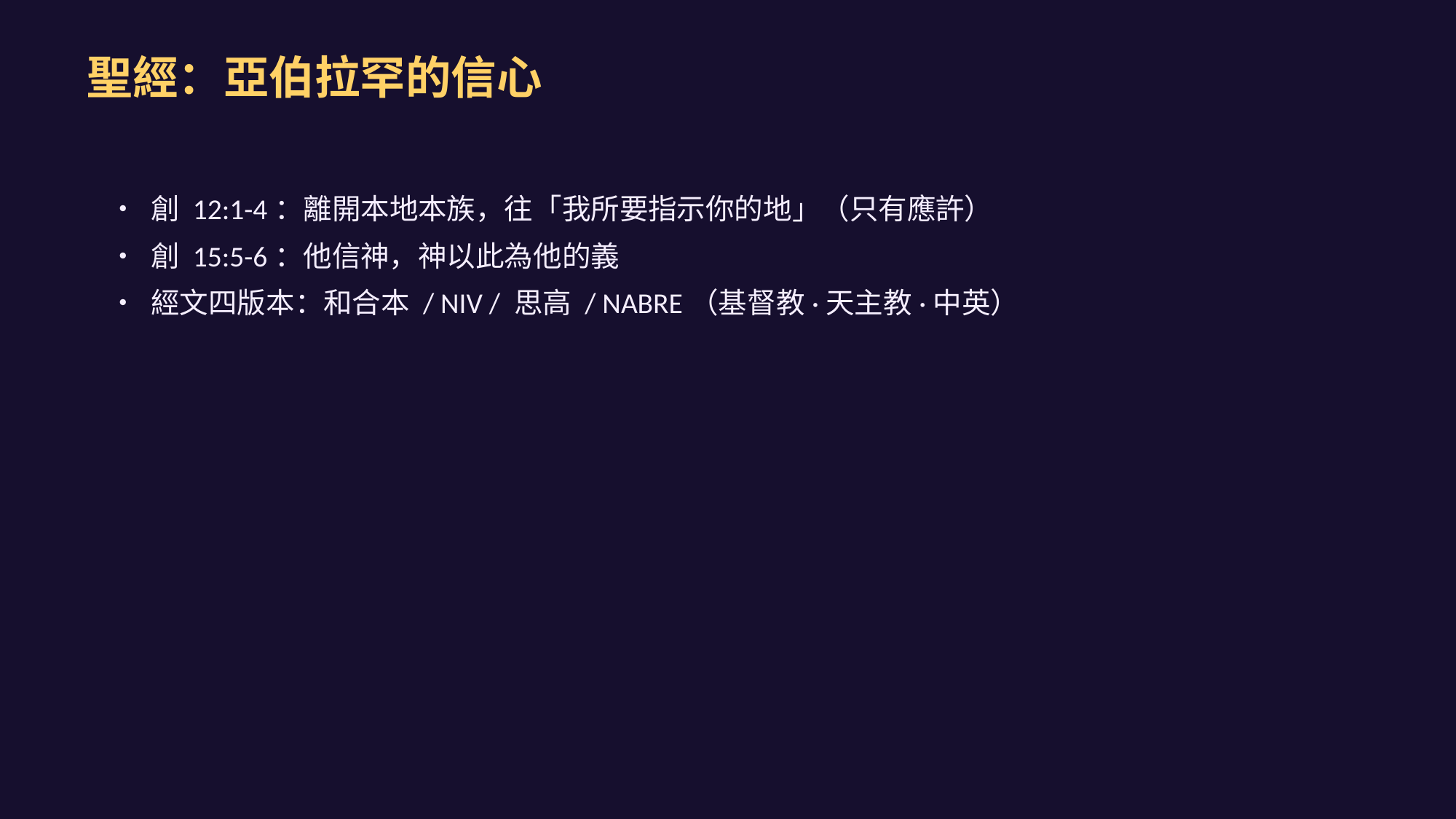

聖經：亞伯拉罕的信心
• 創 12:1-4：離開本地本族，往「我所要指示你的地」（只有應許）
• 創 15:5-6：他信神，神以此為他的義
• 經文四版本：和合本 / NIV / 思高 / NABRE（基督教·天主教·中英）